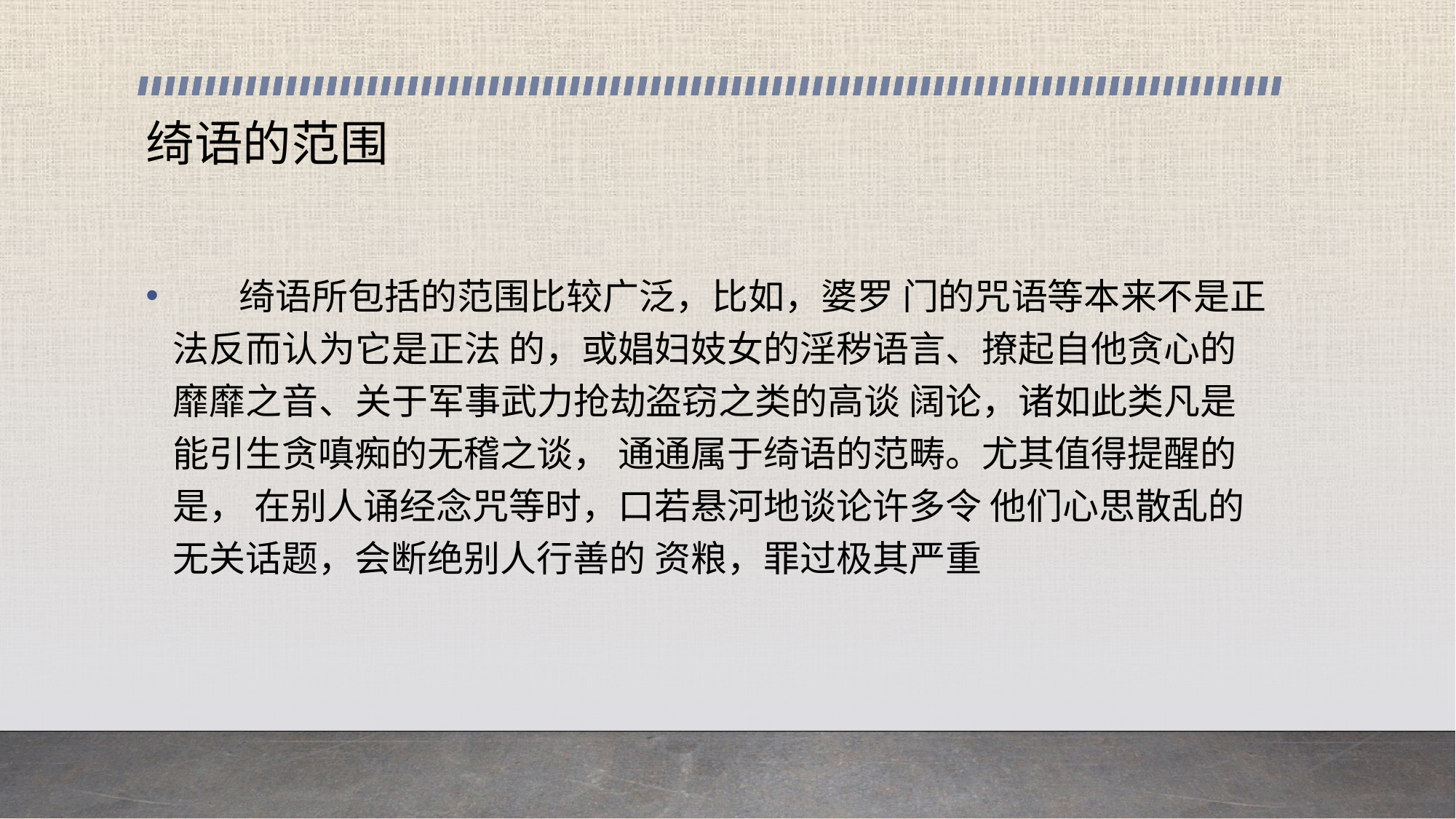

# 绮语的范围
       绮语所包括的范围比较广泛，比如，婆罗 门的咒语等本来不是正法反而认为它是正法 的，或娼妇妓女的淫秽语言、撩起自他贪心的 靡靡之音、关于军事武力抢劫盗窃之类的高谈 阔论，诸如此类凡是能引生贪嗔痴的无稽之谈， 通通属于绮语的范畴。尤其值得提醒的是， 在别人诵经念咒等时，口若悬河地谈论许多令 他们心思散乱的无关话题，会断绝别人行善的 资粮，罪过极其严重